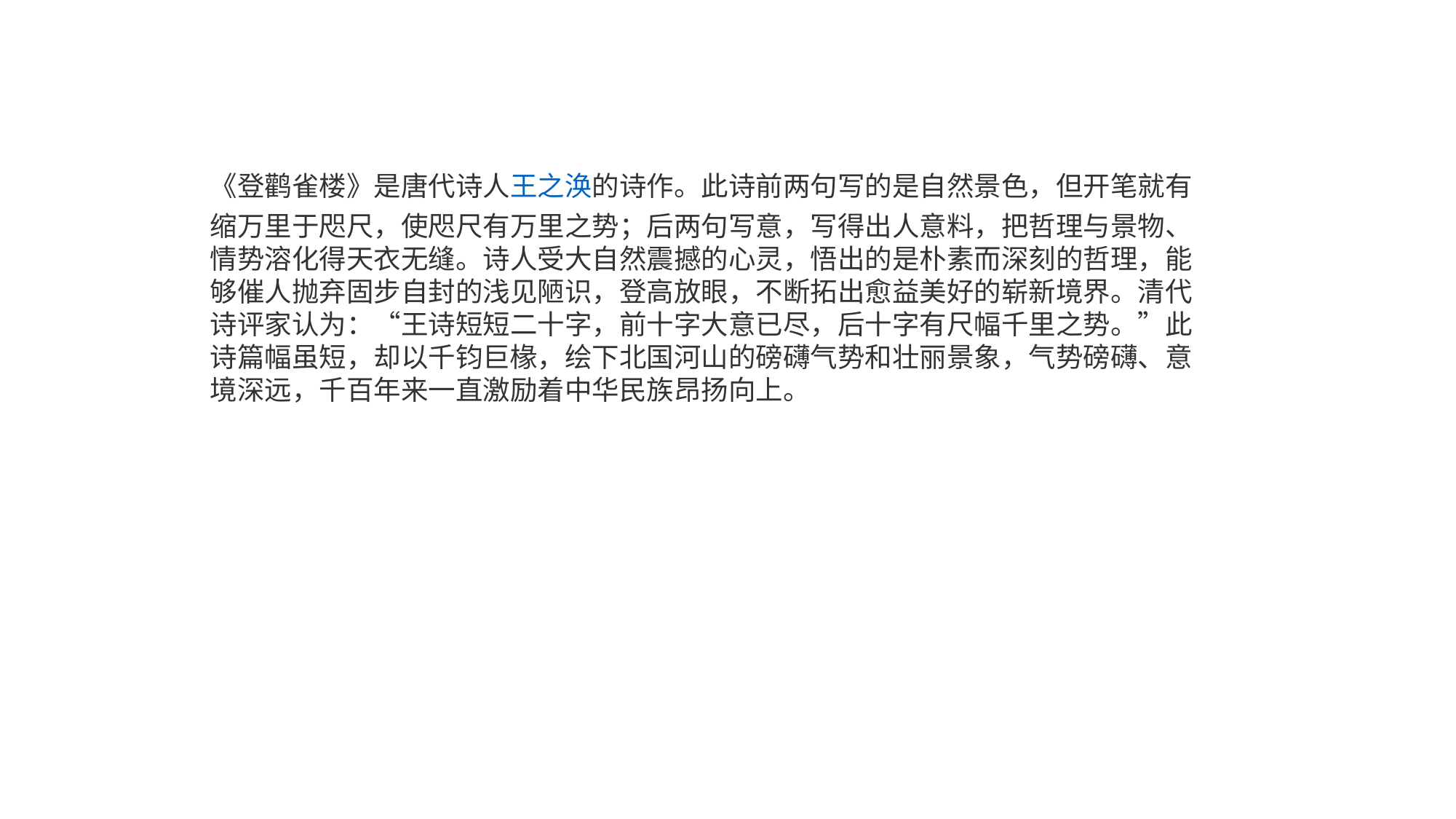

《登鹳雀楼》是唐代诗人王之涣的诗作。此诗前两句写的是自然景色，但开笔就有缩万里于咫尺，使咫尺有万里之势；后两句写意，写得出人意料，把哲理与景物、情势溶化得天衣无缝。诗人受大自然震撼的心灵，悟出的是朴素而深刻的哲理，能够催人抛弃固步自封的浅见陋识，登高放眼，不断拓出愈益美好的崭新境界。清代诗评家认为：“王诗短短二十字，前十字大意已尽，后十字有尺幅千里之势。”此诗篇幅虽短，却以千钧巨椽，绘下北国河山的磅礴气势和壮丽景象，气势磅礴、意境深远，千百年来一直激励着中华民族昂扬向上。